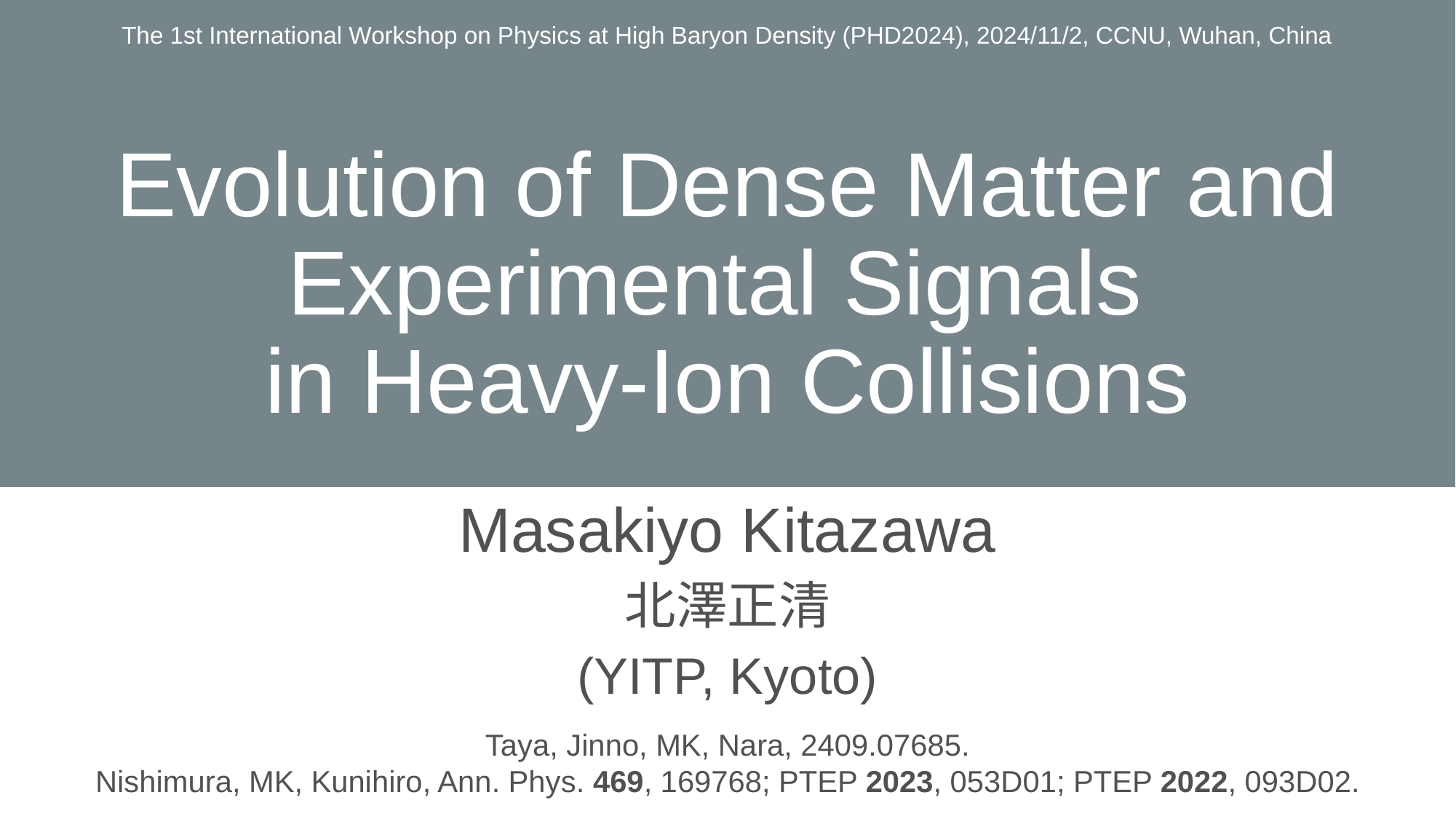

The 1st International Workshop on Physics at High Baryon Density (PHD2024), 2024/11/2, CCNU, Wuhan, China
# Evolution of Dense Matter and Experimental Signals in Heavy-Ion Collisions
Masakiyo Kitazawa
北澤正清
(YITP, Kyoto)
Taya, Jinno, MK, Nara, 2409.07685.
Nishimura, MK, Kunihiro, Ann. Phys. 469, 169768; PTEP 2023, 053D01; PTEP 2022, 093D02.
ATHIC2023, Apr. 27, 2023, Hiroshima
Photo: J-PARC Main Ring